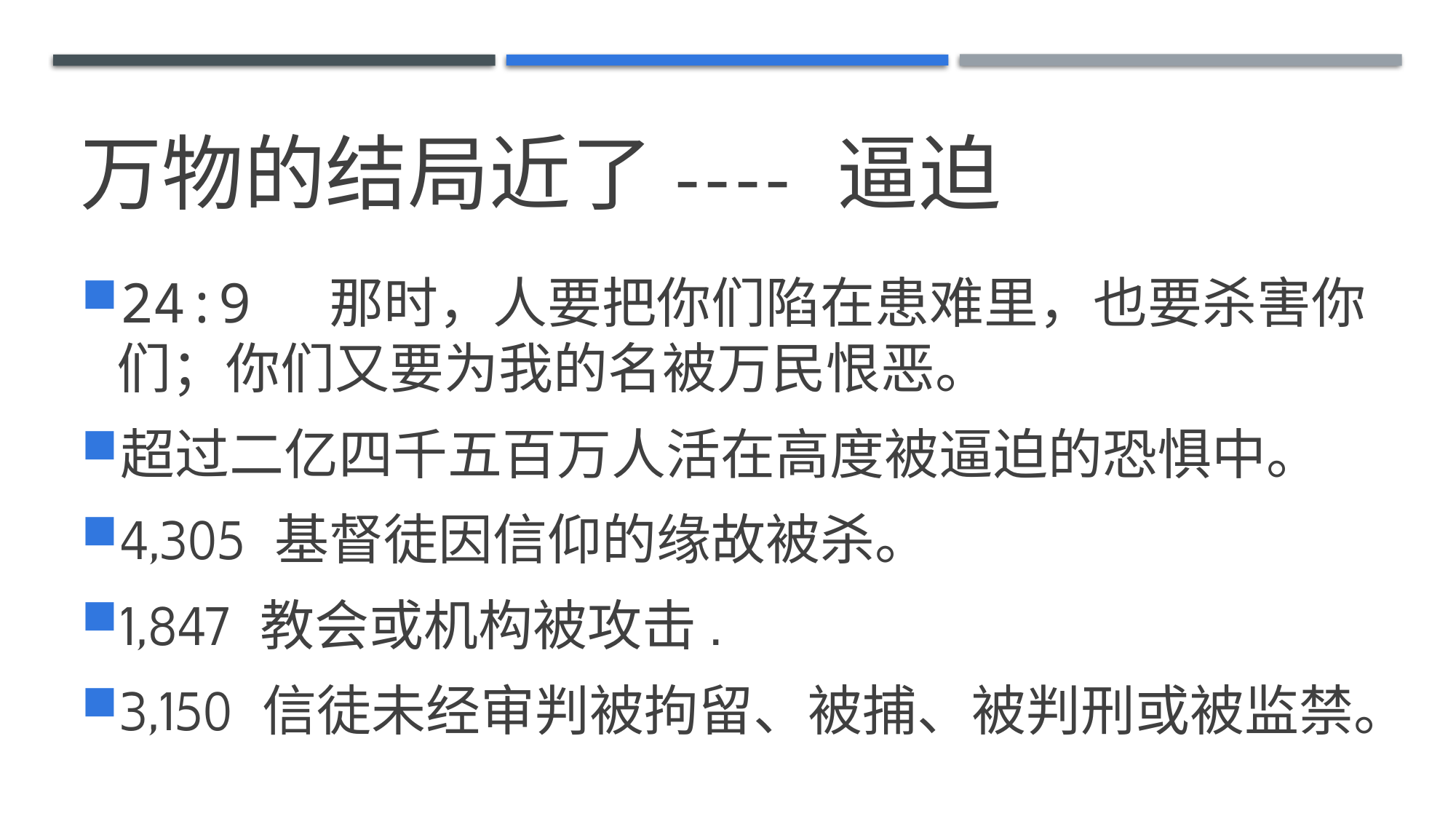

# 万物的结局近了---- 逼迫
24:9  那时，人要把你们陷在患难里，也要杀害你们；你们又要为我的名被万民恨恶。
超过二亿四千五百万人活在高度被逼迫的恐惧中。
4,305 基督徒因信仰的缘故被杀。
1,847 教会或机构被攻击.
3,150 信徒未经审判被拘留、被捕、被判刑或被监禁。